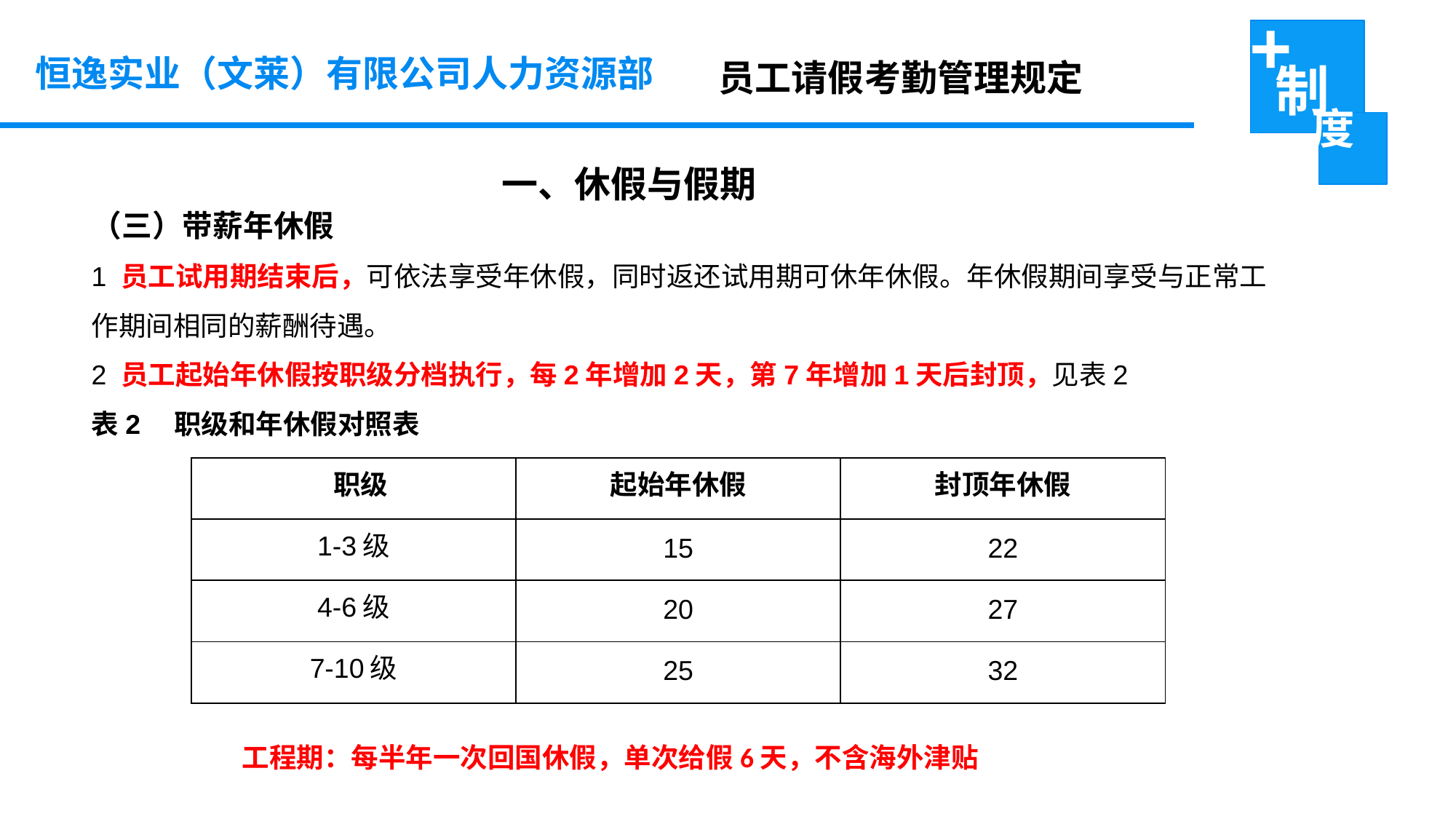

恒逸实业（文莱）有限公司人力资源部
员工请假考勤管理规定
 一、休假与假期
（三）带薪年休假
1 员工试用期结束后，可依法享受年休假，同时返还试用期可休年休假。年休假期间享受与正常工作期间相同的薪酬待遇。
2 员工起始年休假按职级分档执行，每2年增加2天，第7年增加1天后封顶，见表2
表2　职级和年休假对照表

| 职级 | 起始年休假 | 封顶年休假 |
| --- | --- | --- |
| 1-3级 | 15 | 22 |
| 4-6级 | 20 | 27 |
| 7-10级 | 25 | 32 |
工程期：每半年一次回国休假，单次给假6天，不含海外津贴